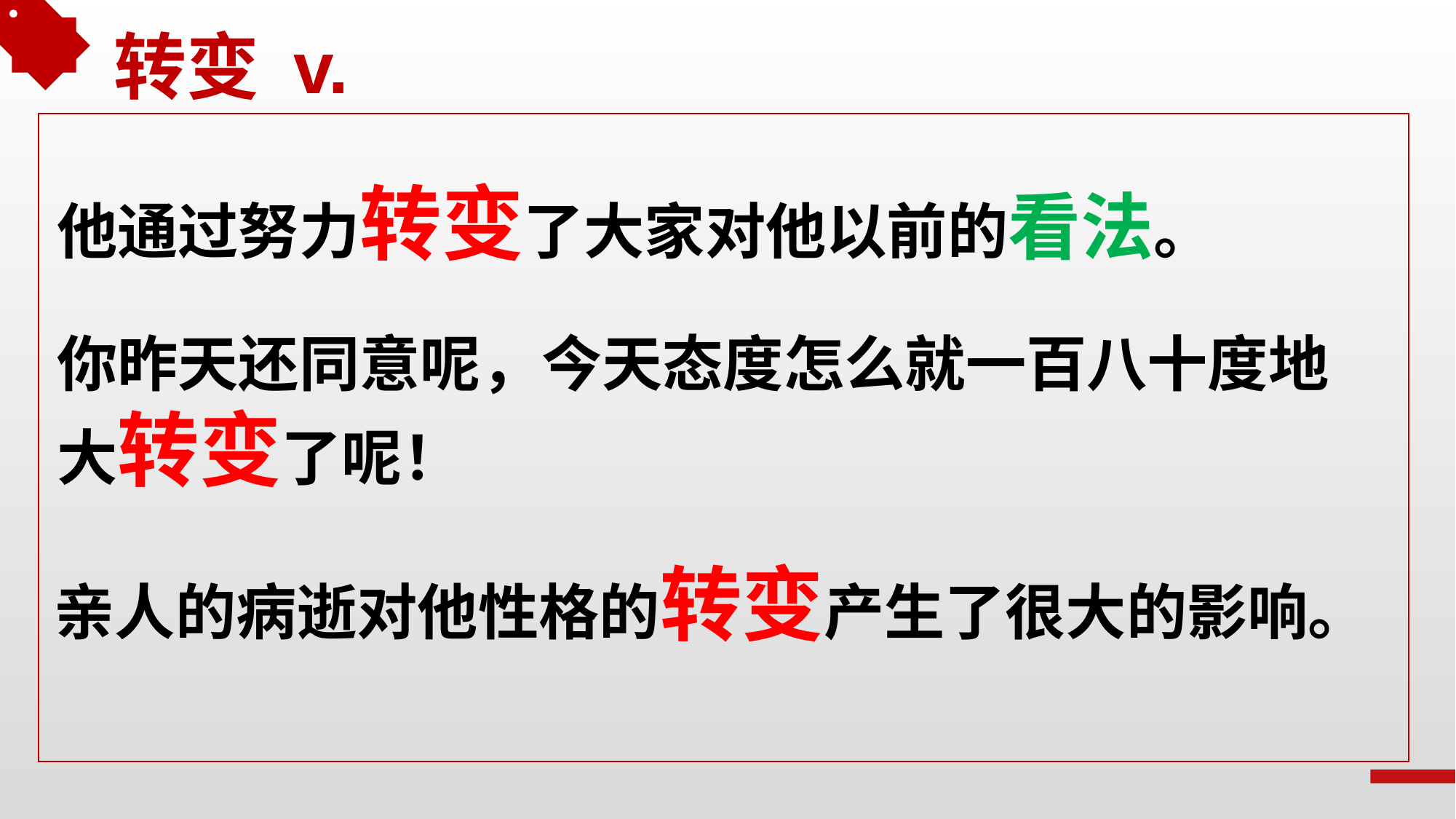

转变 v.

他通过努力转变了大家对他以前的看法。
你昨天还同意呢，今天态度怎么就一百八十度地大转变了呢！
亲人的病逝对他性格的转变产生了很大的影响。